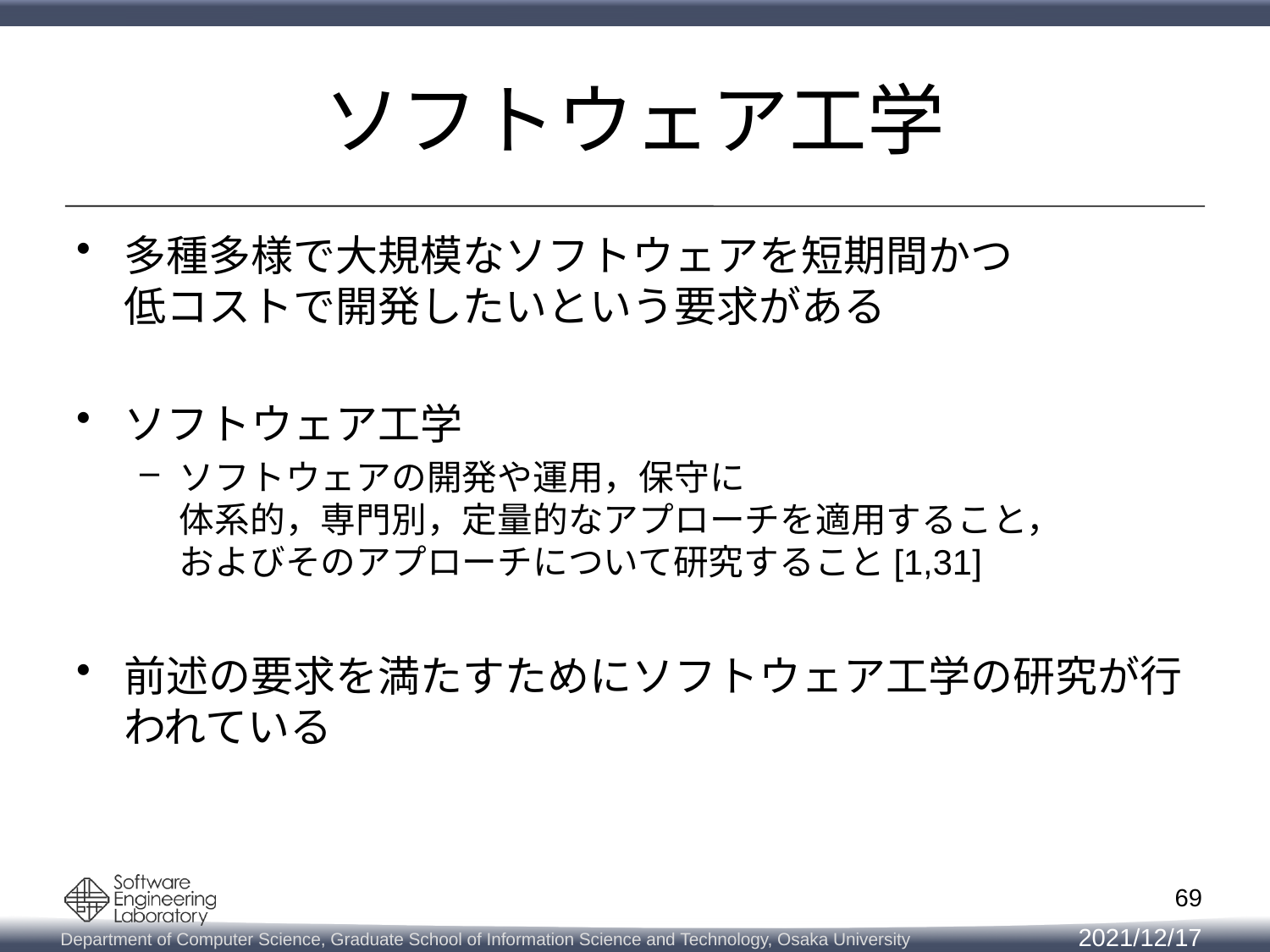

# ソフトウェア工学
多種多様で大規模なソフトウェアを短期間かつ
低コストで開発したいという要求がある

ソフトウェア工学
ソフトウェアの開発や運用，保守に
体系的，専門別，定量的なアプローチを適用すること，
およびそのアプローチについて研究すること[1,31]

前述の要求を満たすためにソフトウェア工学の研究が行われている

69
2021/12/17